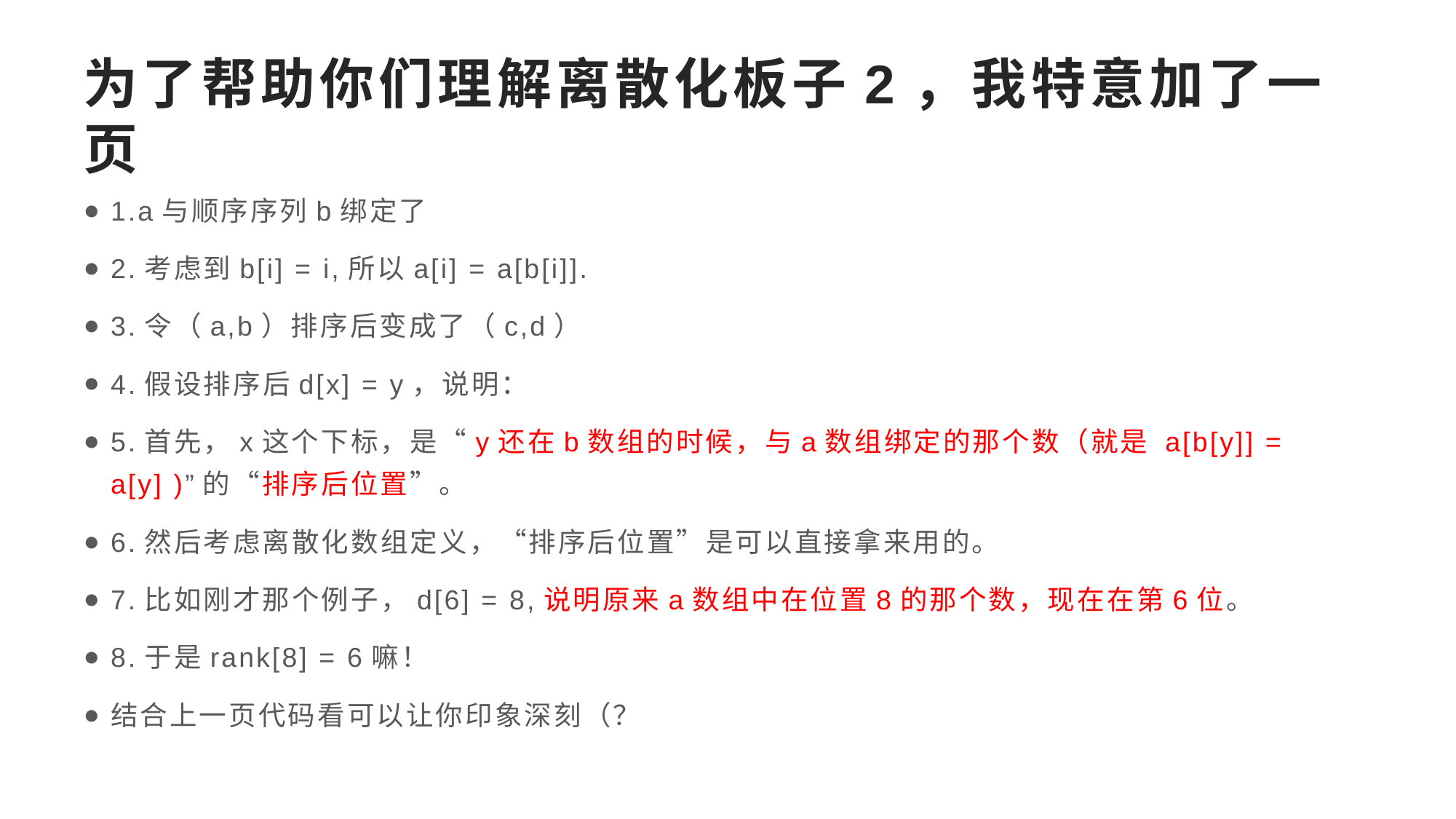

# 为了帮助你们理解离散化板子2，我特意加了一页
1.a与顺序序列b绑定了
2.考虑到b[i] = i,所以a[i] = a[b[i]].
3.令（a,b）排序后变成了（c,d）
4.假设排序后d[x] = y，说明：
5.首先，x这个下标，是“y还在b数组的时候，与a数组绑定的那个数（就是 a[b[y]] = a[y] )”的“排序后位置”。
6.然后考虑离散化数组定义，“排序后位置”是可以直接拿来用的。
7.比如刚才那个例子，d[6] = 8,说明原来a数组中在位置8的那个数，现在在第6位。
8.于是rank[8] = 6嘛！
结合上一页代码看可以让你印象深刻（？